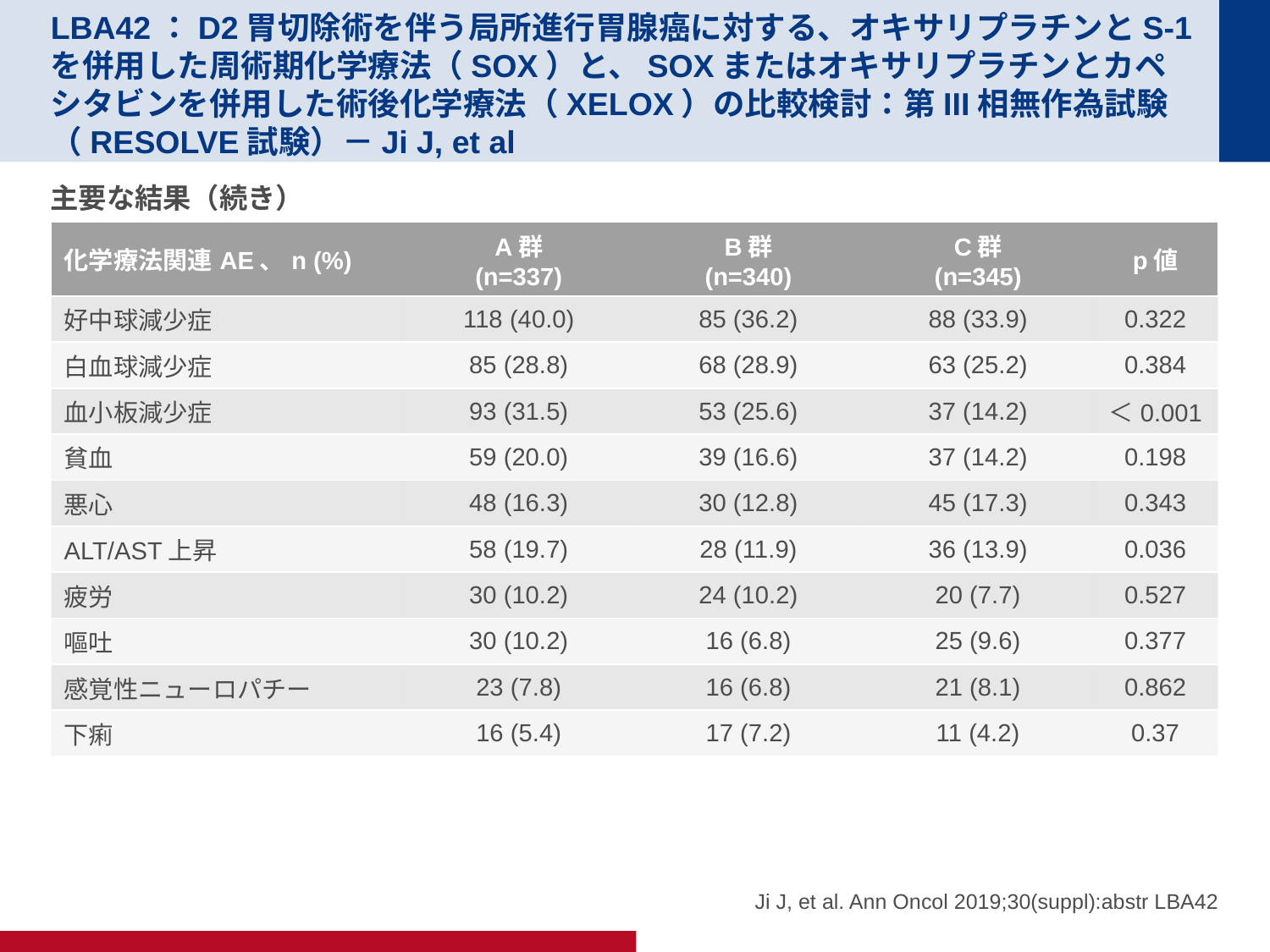

# LBA42：D2胃切除術を伴う局所進行胃腺癌に対する、オキサリプラチンとS-1を併用した周術期化学療法（SOX）と、SOXまたはオキサリプラチンとカペシタビンを併用した術後化学療法（XELOX）の比較検討：第III相無作為試験（RESOLVE試験）－Ji J, et al
主要な結果（続き）
| 化学療法関連AE、n (%) | A群 (n=337) | B群 (n=340) | C群 (n=345) | p値 |
| --- | --- | --- | --- | --- |
| 好中球減少症 | 118 (40.0) | 85 (36.2) | 88 (33.9) | 0.322 |
| 白血球減少症 | 85 (28.8) | 68 (28.9) | 63 (25.2) | 0.384 |
| 血小板減少症 | 93 (31.5) | 53 (25.6) | 37 (14.2) | ＜0.001 |
| 貧血 | 59 (20.0) | 39 (16.6) | 37 (14.2) | 0.198 |
| 悪心 | 48 (16.3) | 30 (12.8) | 45 (17.3) | 0.343 |
| ALT/AST上昇 | 58 (19.7) | 28 (11.9) | 36 (13.9) | 0.036 |
| 疲労 | 30 (10.2) | 24 (10.2) | 20 (7.7) | 0.527 |
| 嘔吐 | 30 (10.2) | 16 (6.8) | 25 (9.6) | 0.377 |
| 感覚性ニューロパチー | 23 (7.8) | 16 (6.8) | 21 (8.1) | 0.862 |
| 下痢 | 16 (5.4) | 17 (7.2) | 11 (4.2) | 0.37 |
Ji J, et al. Ann Oncol 2019;30(suppl):abstr LBA42